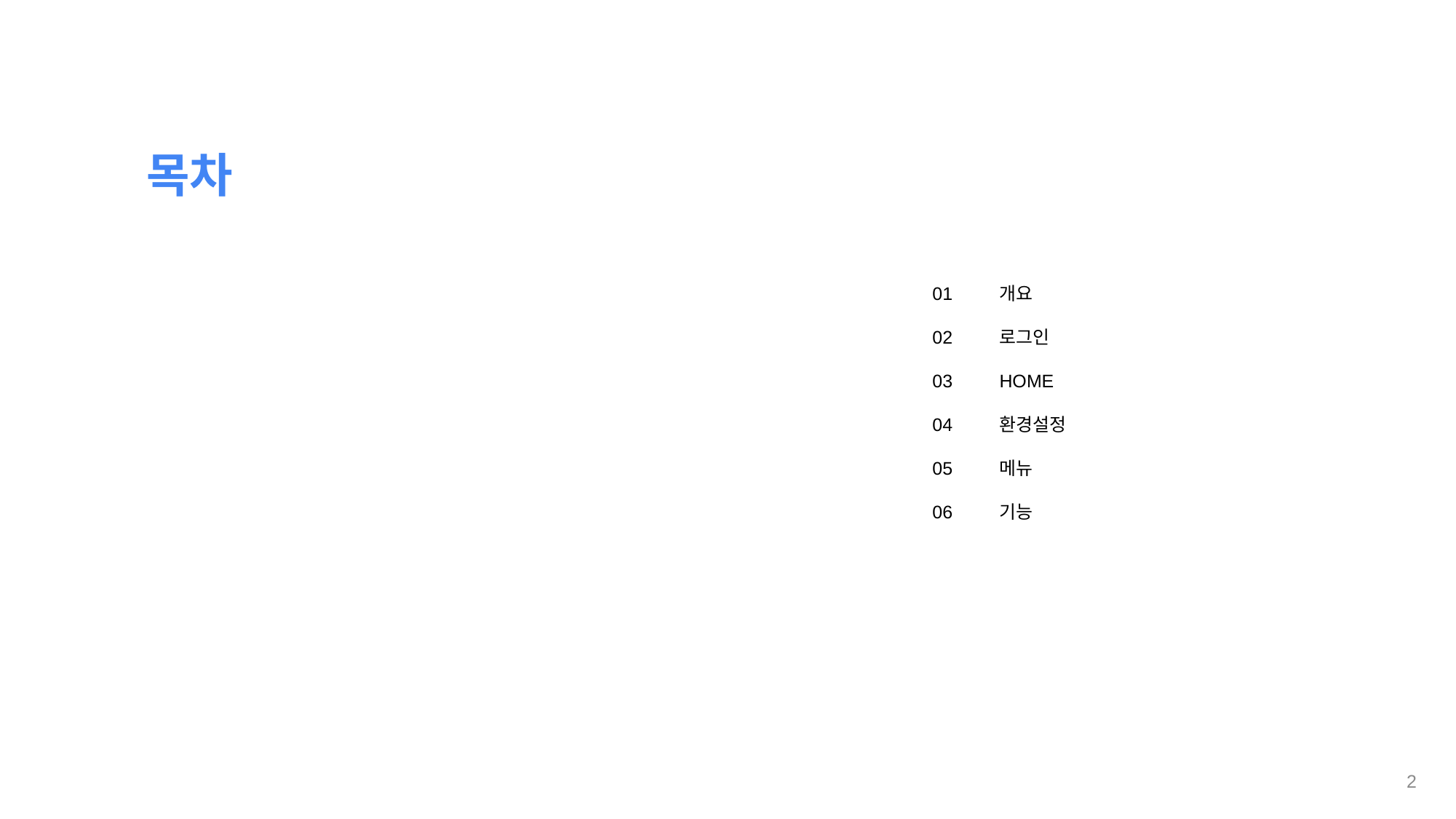

목차
01
02
03
04
05
06
개요
로그인
HOME
환경설정
메뉴
기능